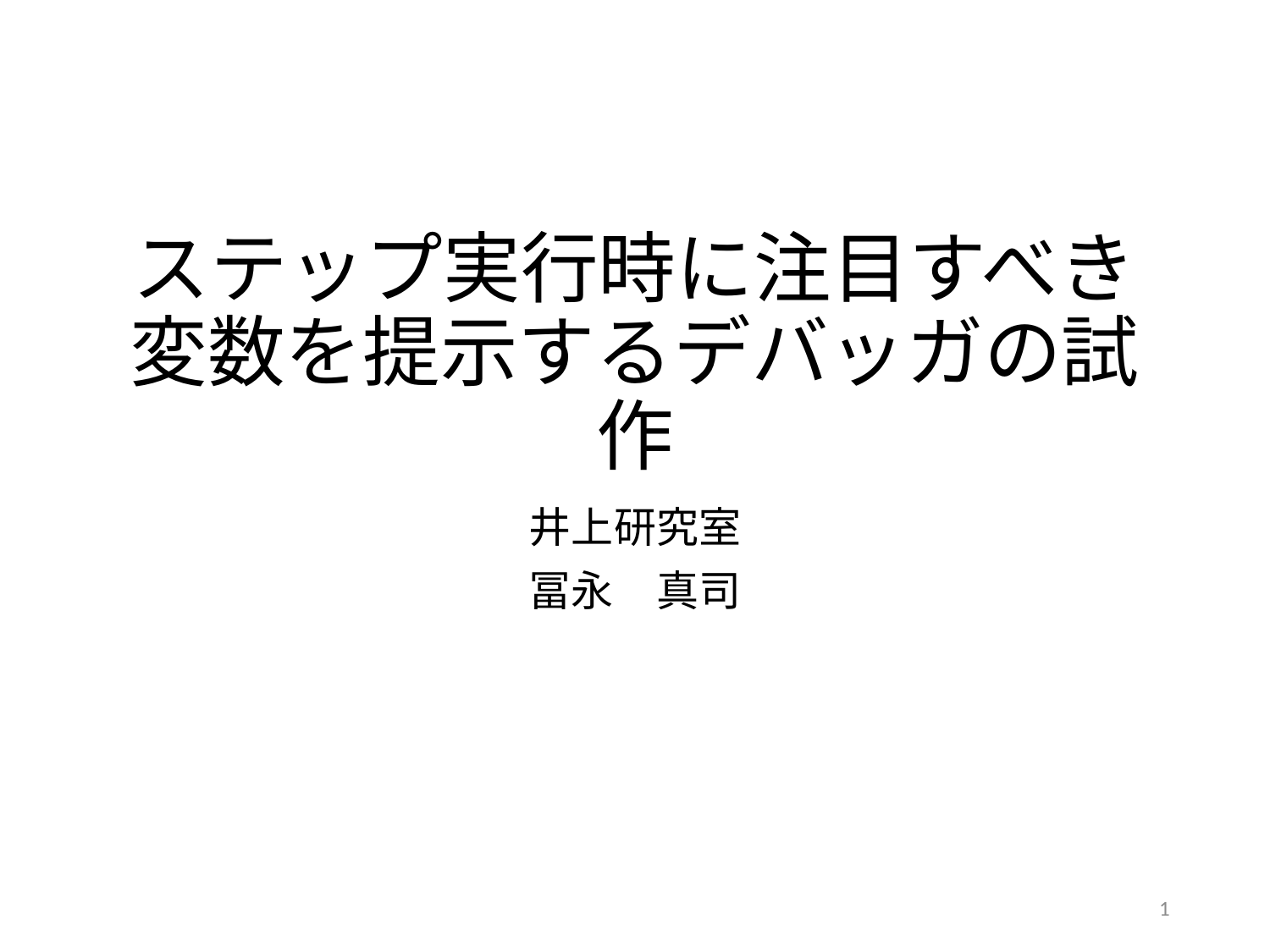

# ステップ実行時に注目すべき 変数を提示するデバッガの試作
井上研究室
冨永　真司
1